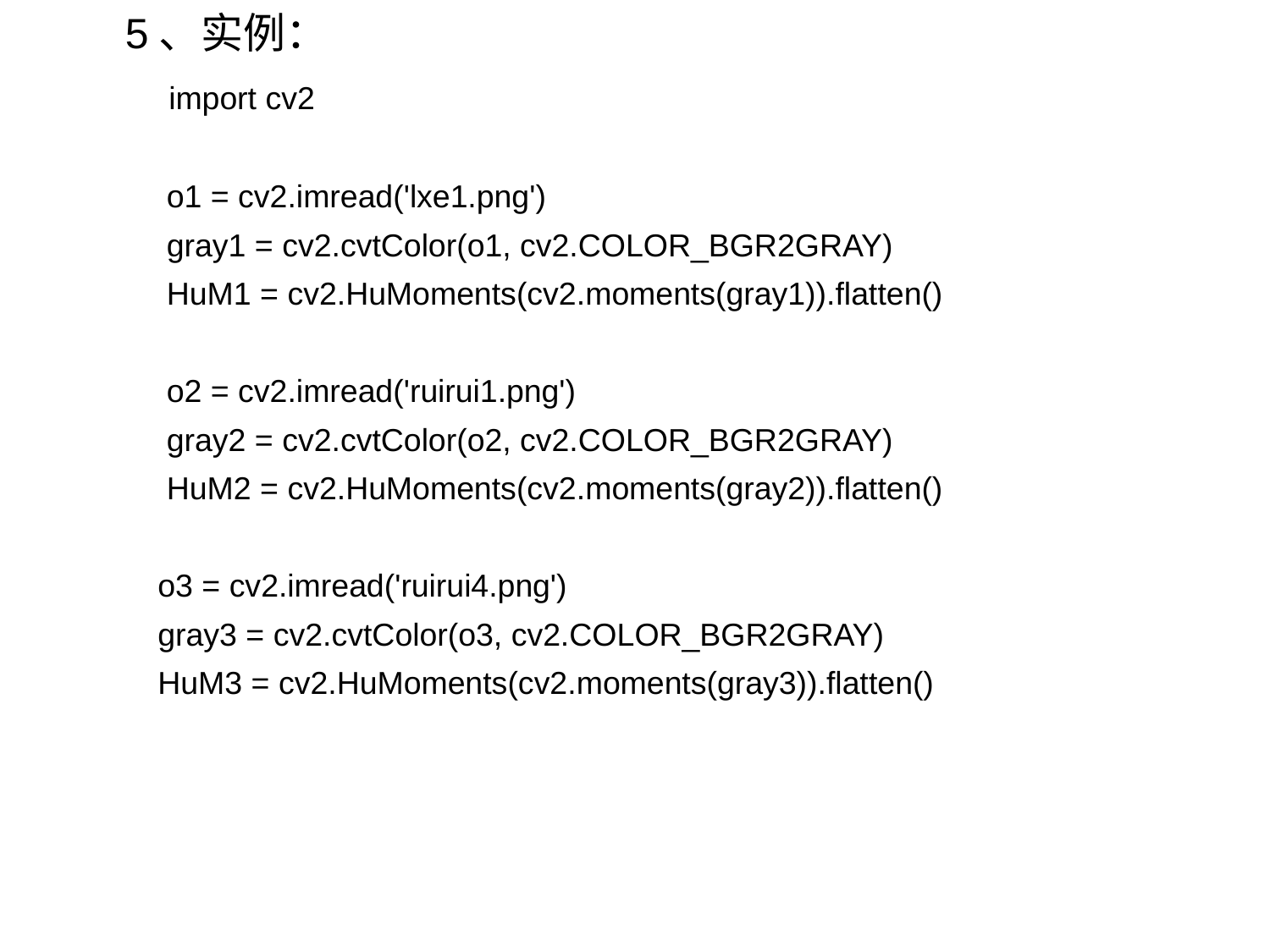

5、实例：
             import cv2

              o1 = cv2.imread('lxe1.png')
              gray1 = cv2.cvtColor(o1, cv2.COLOR_BGR2GRAY)
              HuM1 = cv2.HuMoments(cv2.moments(gray1)).flatten()

              o2 = cv2.imread('ruirui1.png')
              gray2 = cv2.cvtColor(o2, cv2.COLOR_BGR2GRAY)
              HuM2 = cv2.HuMoments(cv2.moments(gray2)).flatten()

             o3 = cv2.imread('ruirui4.png')
             gray3 = cv2.cvtColor(o3, cv2.COLOR_BGR2GRAY)
             HuM3 = cv2.HuMoments(cv2.moments(gray3)).flatten()